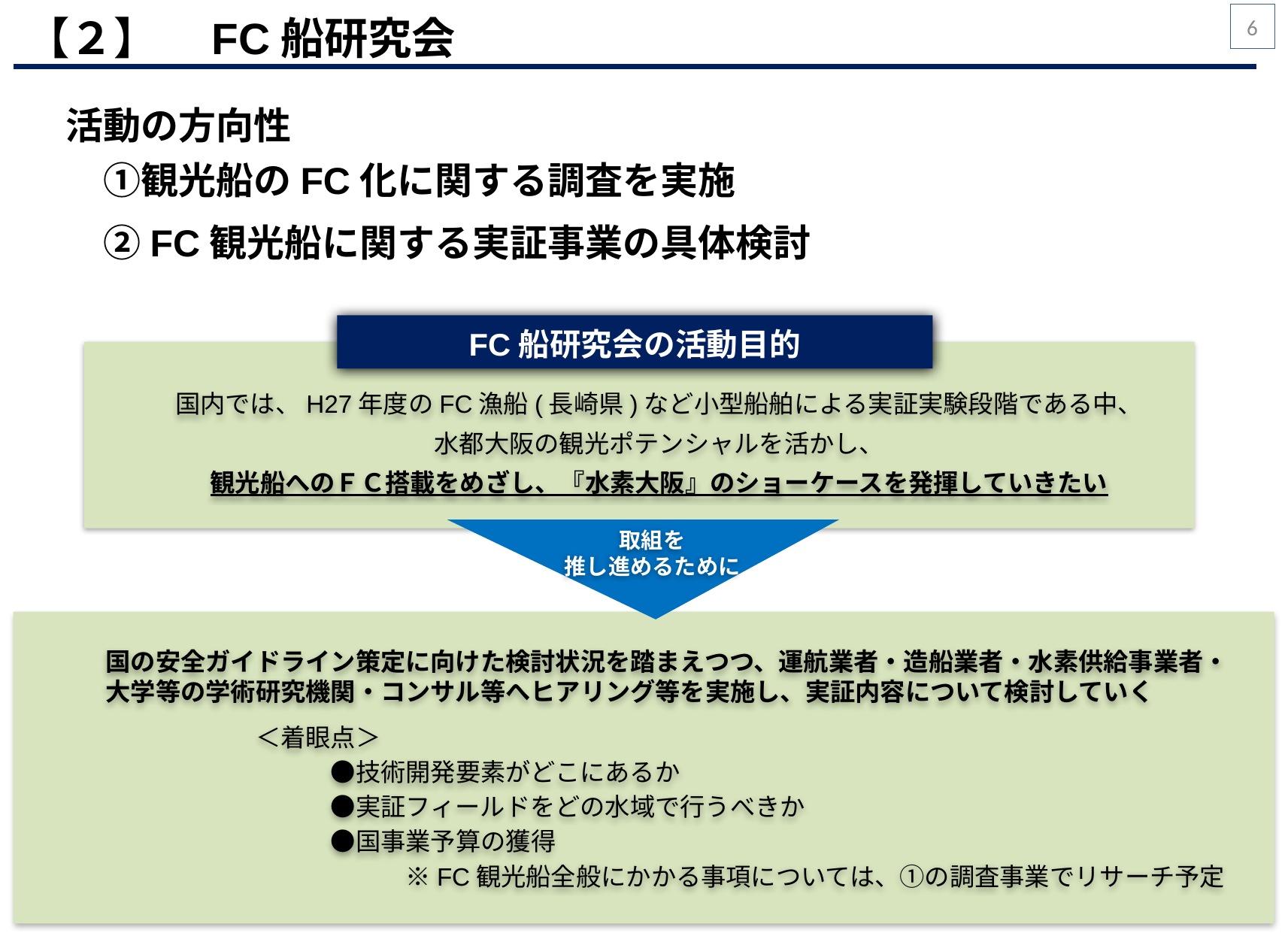

【２】　FC船研究会
6
活動の方向性

　①観光船のFC化に関する調査を実施

　②FC観光船に関する実証事業の具体検討
FC船研究会の活動目的

国内では、H27年度のFC漁船(長崎県)など小型船舶による実証実験段階である中、
水都大阪の観光ポテンシャルを活かし、
観光船へのＦＣ搭載をめざし、『水素大阪』のショーケースを発揮していきたい

取組を
推し進めるために

国の安全ガイドライン策定に向けた検討状況を踏まえつつ、運航業者・造船業者・水素供給事業者・大学等の学術研究機関・コンサル等へヒアリング等を実施し、実証内容について検討していく

　　　　　　＜着眼点＞
　　　　　　　　　●技術開発要素がどこにあるか
　　　　　　　　　●実証フィールドをどの水域で行うべきか
　　　　　　　　　●国事業予算の獲得
　　　　　　　　　　　　※FC観光船全般にかかる事項については、①の調査事業でリサーチ予定